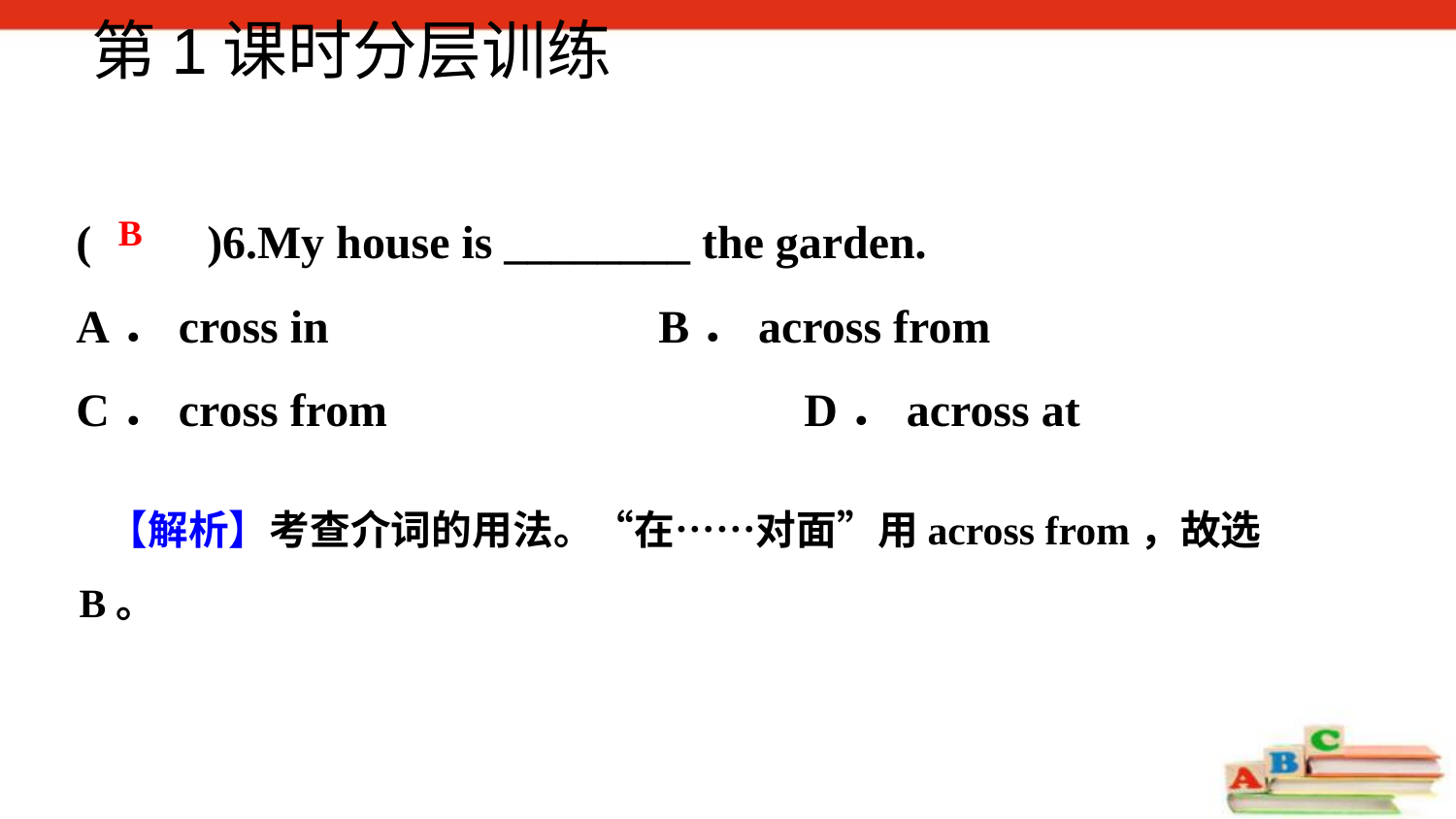

第1课时分层训练
(　　)6.My house is ________ the garden.
A．cross in  			B．across from
C．cross from  			D．across at
B
  【解析】考查介词的用法。“在……对面”用across from，故选B。